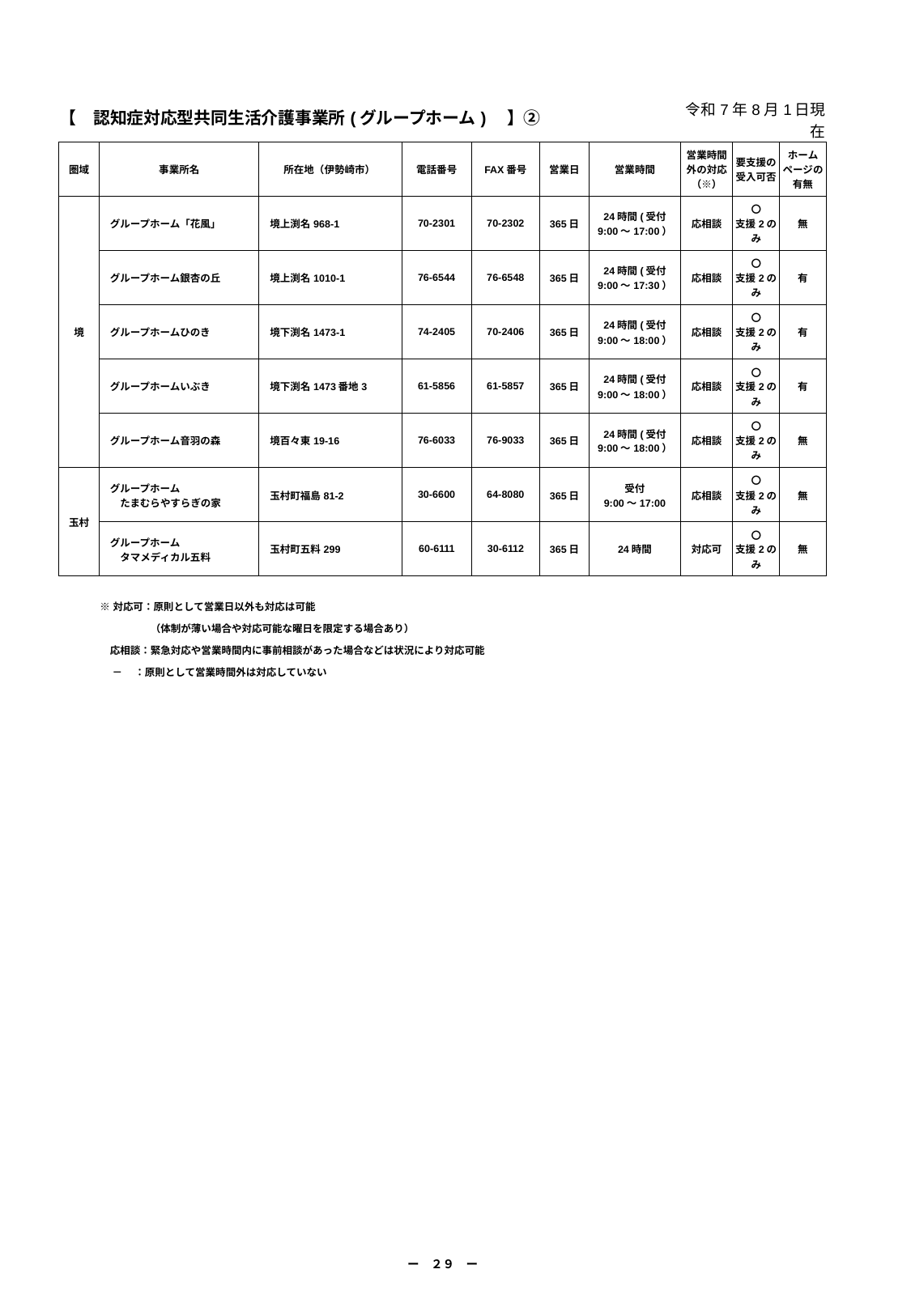

| 【　認知症対応型共同生活介護事業所(グループホーム)　】② |  |  |  |  |  |  |  |  |  |  |  | 令和7年8月1日現在 |  |  |
| --- | --- | --- | --- | --- | --- | --- | --- | --- | --- | --- | --- | --- | --- | --- |
| 圏域 | 事業所名 | 事業所名 | 所在地（伊勢崎市） | 所在地（伊勢崎市） | 電話番号 | 電話番号 | FAX番号 | FAX番号 | 営業日 | 営業時間 | 営業時間 | 営業時間 外の対応 （※） | 要支援の 受入可否 | ホーム ページの 有無 |
| 境 | グループホーム「花風」 | グループホーム「花風」 | 境上渕名968-1 | 境上渕名968-1 | 70-2301 | 70-2301 | 70-2302 | 70-2302 | 365日 | 24時間(受付 9:00～17:00） | 24時間(受付 9:00～17:00） | 応相談 | 〇 支援2のみ | 無 |
|  | グループホーム銀杏の丘 | グループホーム銀杏の丘 | 境上渕名1010-1 | 境上渕名1010-1 | 76-6544 | 76-6544 | 76-6548 | 76-6548 | 365日 | 24時間(受付 9:00～17:30） | 24時間(受付 9:00～17:30） | 応相談 | 〇 支援2のみ | 有 |
|  | グループホームひのき | グループホームひのき | 境下渕名1473-1 | 境下渕名1473-1 | 74-2405 | 74-2405 | 70-2406 | 70-2406 | 365日 | 24時間(受付 9:00～18:00） | 24時間(受付 9:00～18:00） | 応相談 | 〇 支援2のみ | 有 |
|  | グループホームいぶき | グループホームいぶき | 境下渕名1473番地3 | 境下渕名1473番地3 | 61-5856 | 61-5856 | 61-5857 | 61-5857 | 365日 | 24時間(受付 9:00～18:00） | 24時間(受付 9:00～18:00） | 応相談 | 〇 支援2のみ | 有 |
|  | グループホーム音羽の森 | グループホーム音羽の森 | 境百々東19-16 | 境百々東19-16 | 76-6033 | 76-6033 | 76-9033 | 76-9033 | 365日 | 24時間(受付 9:00～18:00） | 24時間(受付 9:00～18:00） | 応相談 | 〇 支援2のみ | 無 |
| 玉村 | グループホーム 　　たまむらやすらぎの家 | グループホーム 　　たまむらやすらぎの家 | 玉村町福島81-2 | 玉村町福島81-2 | 30-6600 | 30-6600 | 64-8080 | 64-8080 | 365日 | 受付 9:00～17:00 | 受付 9:00～17:00 | 応相談 | 〇 支援2のみ | 無 |
|  | グループホーム 　　タマメディカル五料 | グループホーム 　　タマメディカル五料 | 玉村町五料299 | 玉村町五料299 | 60-6111 | 60-6111 | 30-6112 | 30-6112 | 365日 | 24時間 | 24時間 | 対応可 | 〇 支援2のみ | 無 |
|  |  |  |  |  |  |  |  |  |  |  |  |  |  |  |
|  | ※対応可：原則として営業日以外も対応は可能 　　　　　（体制が薄い場合や対応可能な曜日を限定する場合あり） 　応相談：緊急対応や営業時間内に事前相談があった場合などは状況により対応可能 　 －　 ：原則として営業時間外は対応していない | ※対応可：原則として営業日以外も対応は可能 　　　　　（体制が薄い場合や対応可能な曜日を限定する場合あり） 　応相談：緊急対応や営業時間内に事前相談があった場合などは状況により対応可能 　 －　 ：原則として営業時間外は対応していない |  |  |  |  |  |  |  |  |  |  |  |  |
|  |  |  |  |  |  |  |  |  |  |  |  |  |  |  |
|  |  |  |  |  |  |  |  |  |  |  |  |  |  |  |
|  |  |  |  |  |  |  |  |  |  |  |  |  |  |  |
|  |  |  |  |  |  |  |  |  |  |  |  |  |  |  |
|  |  |  |  |  |  |  |  |  |  |  |  |  |  |  |
|  |  |  |  |  |  |  |  |  |  |  |  |  |  |  |
|  |  |  |  |  |  |  |  |  |  |  |  |  |  |  |
|  |  |  |  |  |  |  |  |  |  |  |  |  |  |  |
|  |  |  |  |  |  |  |  |  |  |  |  |  |  |  |
|  |  |  |  |  |  |  |  |  |  |  |  |  |  |  |
|  |  |  |  |  |  |  |  |  |  |  |  |  |  |  |
|  |  |  |  |  |  |  |  |  |  |  |  |  |  |  |
|  |  |  |  |  |  |  |  |  |  |  |  |  |  |  |
|  |  |  |  |  |  |  |  |  |  |  |  |  |  |  |
|  |  |  |  |  |  |  |  |  |  |  |  |  |  |  |
|  |  |  |  |  |  |  |  |  |  |  |  |  |  |  |
|  |  |  |  |  |  |  |  |  |  |  |  |  |  |  |
|  |  |  |  |  |  |  |  |  |  |  |  |  |  |  |
|  |  |  |  |  |  |  |  |  |  |  |  |  |  |  |
|  |  |  |  |  |  |  |  |  |  |  |  |  |  |  |
| ー　２９　ー |  |  |  |  |  |  |  |  |  |  |  |  |  |  |